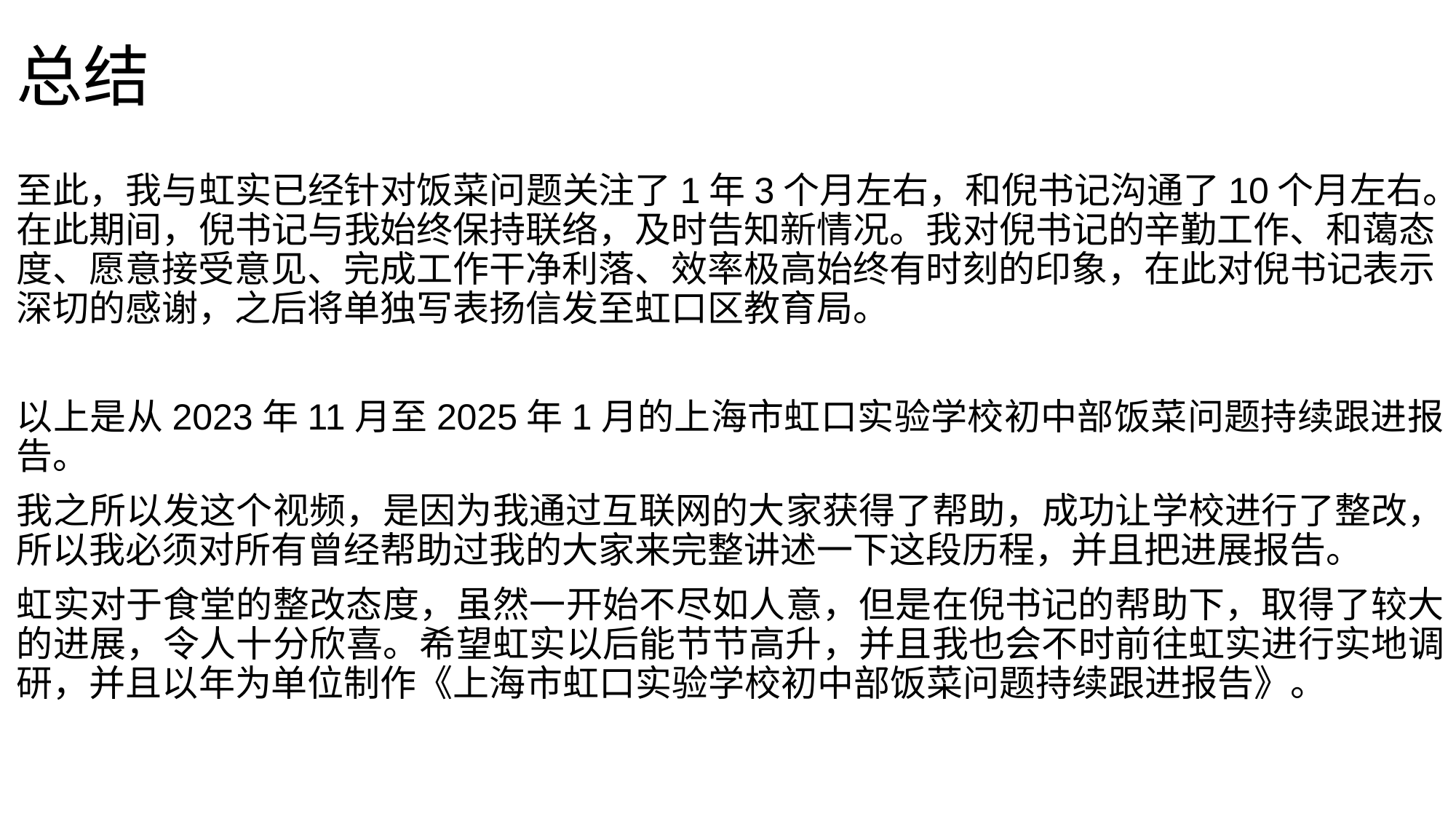

# 总结
至此，我与虹实已经针对饭菜问题关注了1年3个月左右，和倪书记沟通了10个月左右。在此期间，倪书记与我始终保持联络，及时告知新情况。我对倪书记的辛勤工作、和蔼态度、愿意接受意见、完成工作干净利落、效率极高始终有时刻的印象，在此对倪书记表示深切的感谢，之后将单独写表扬信发至虹口区教育局。

以上是从2023年11月至2025年1月的上海市虹口实验学校初中部饭菜问题持续跟进报告。
我之所以发这个视频，是因为我通过互联网的大家获得了帮助，成功让学校进行了整改，所以我必须对所有曾经帮助过我的大家来完整讲述一下这段历程，并且把进展报告。
虹实对于食堂的整改态度，虽然一开始不尽如人意，但是在倪书记的帮助下，取得了较大的进展，令人十分欣喜。希望虹实以后能节节高升，并且我也会不时前往虹实进行实地调研，并且以年为单位制作《上海市虹口实验学校初中部饭菜问题持续跟进报告》。